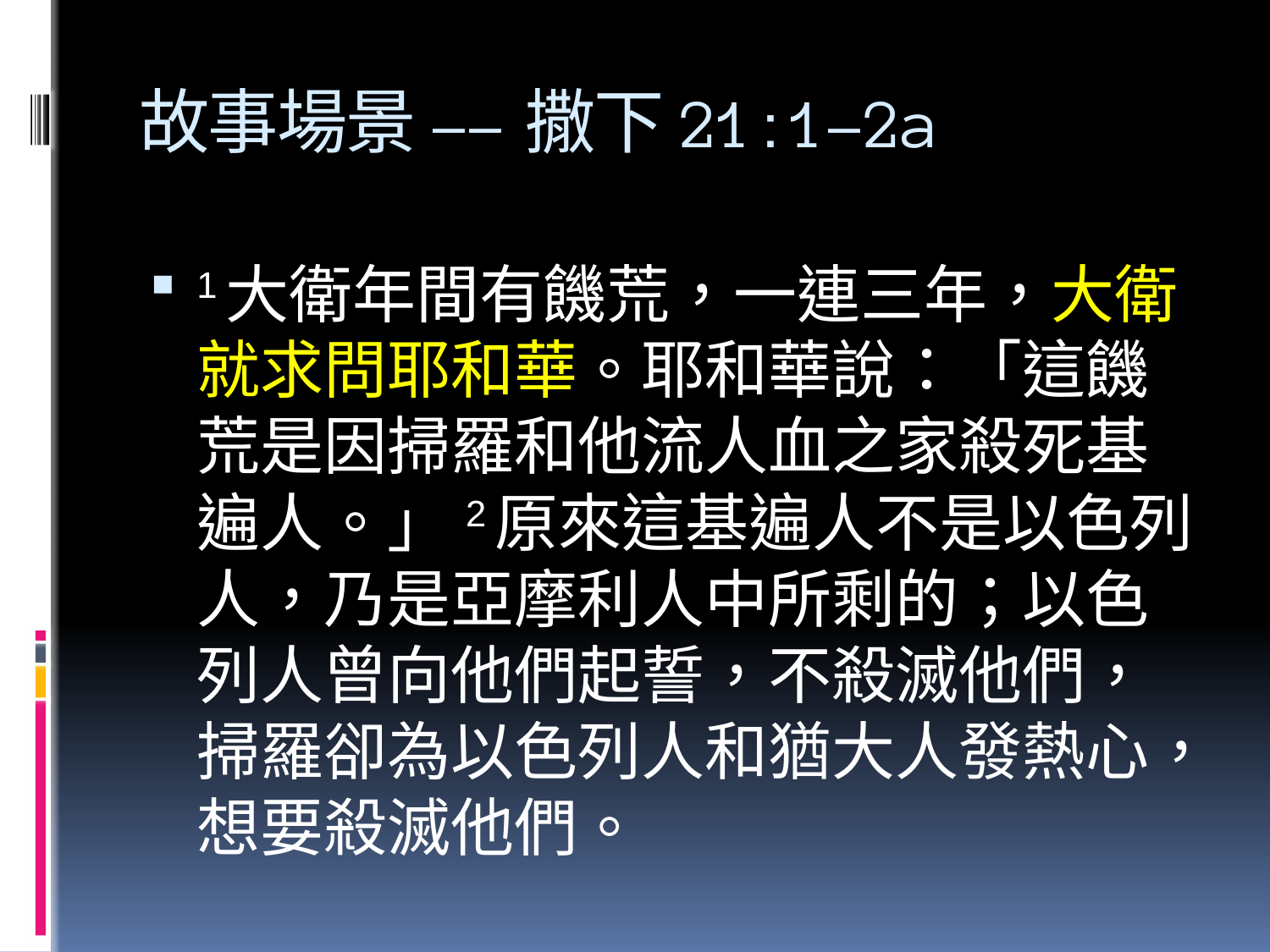

# 故事場景--撒下21:1-2a
1大衛年間有饑荒，一連三年，大衛就求問耶和華。耶和華說：「這饑荒是因掃羅和他流人血之家殺死基遍人。」2原來這基遍人不是以色列人，乃是亞摩利人中所剩的；以色列人曾向他們起誓，不殺滅他們，掃羅卻為以色列人和猶大人發熱心，想要殺滅他們。